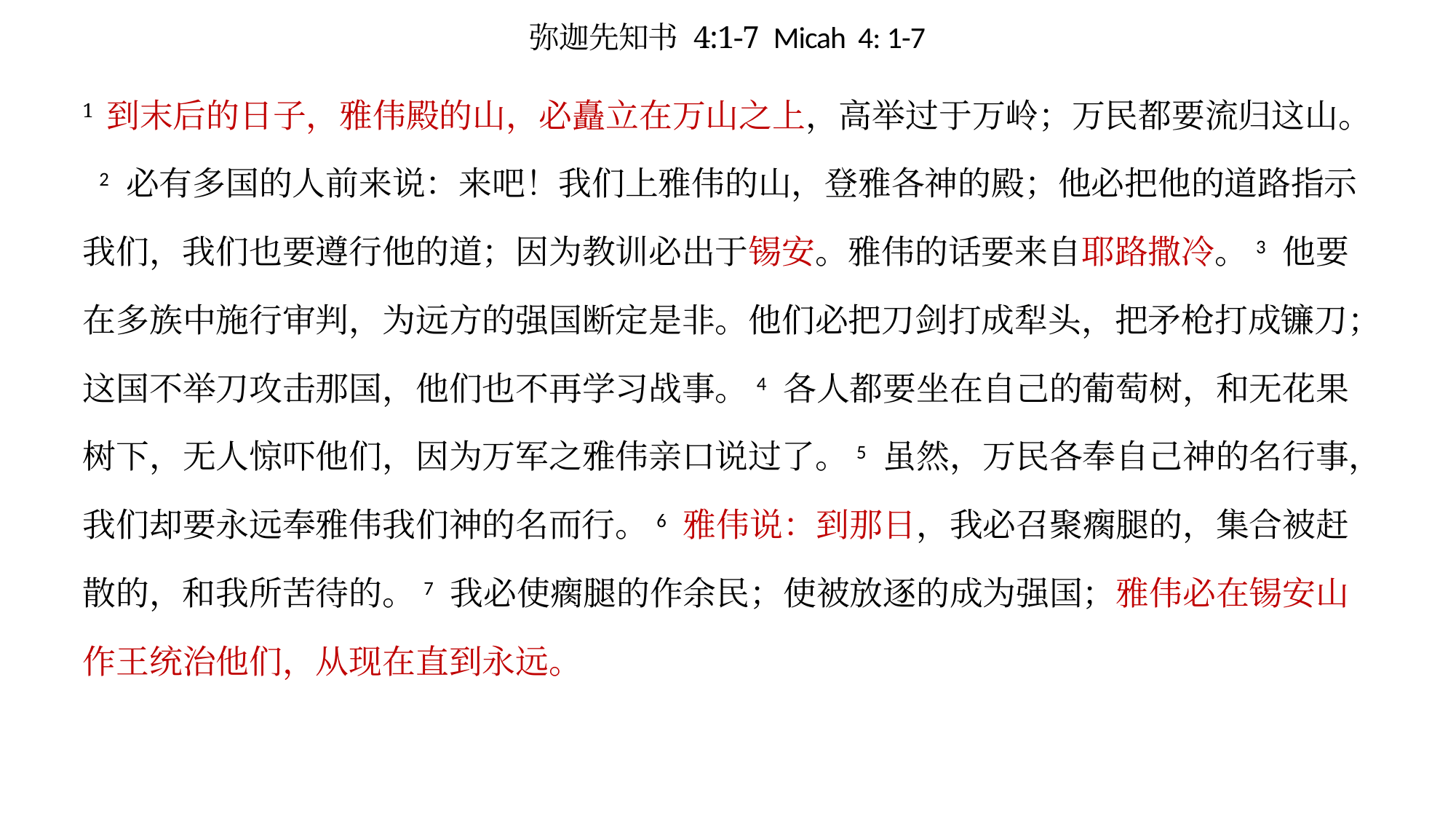

# 弥迦先知书 4:1-7  Micah  4: 1-7
1 到末后的日子，雅伟殿的山，必矗立在万山之上，高举过于万岭；万民都要流归这山。 2 必有多国的人前来说：来吧！我们上雅伟的山，登雅各神的殿；他必把他的道路指示我们，我们也要遵行他的道；因为教训必出于锡安。雅伟的话要来自耶路撒冷。3 他要在多族中施行审判，为远方的强国断定是非。他们必把刀剑打成犁头，把矛枪打成镰刀；这国不举刀攻击那国，他们也不再学习战事。4 各人都要坐在自己的葡萄树，和无花果树下，无人惊吓他们，因为万军之雅伟亲口说过了。5 虽然，万民各奉自己神的名行事，我们却要永远奉雅伟我们神的名而行。6 雅伟说：到那日，我必召聚瘸腿的，集合被赶散的，和我所苦待的。7 我必使瘸腿的作余民；使被放逐的成为强国；雅伟必在锡安山作王统治他们，从现在直到永远。